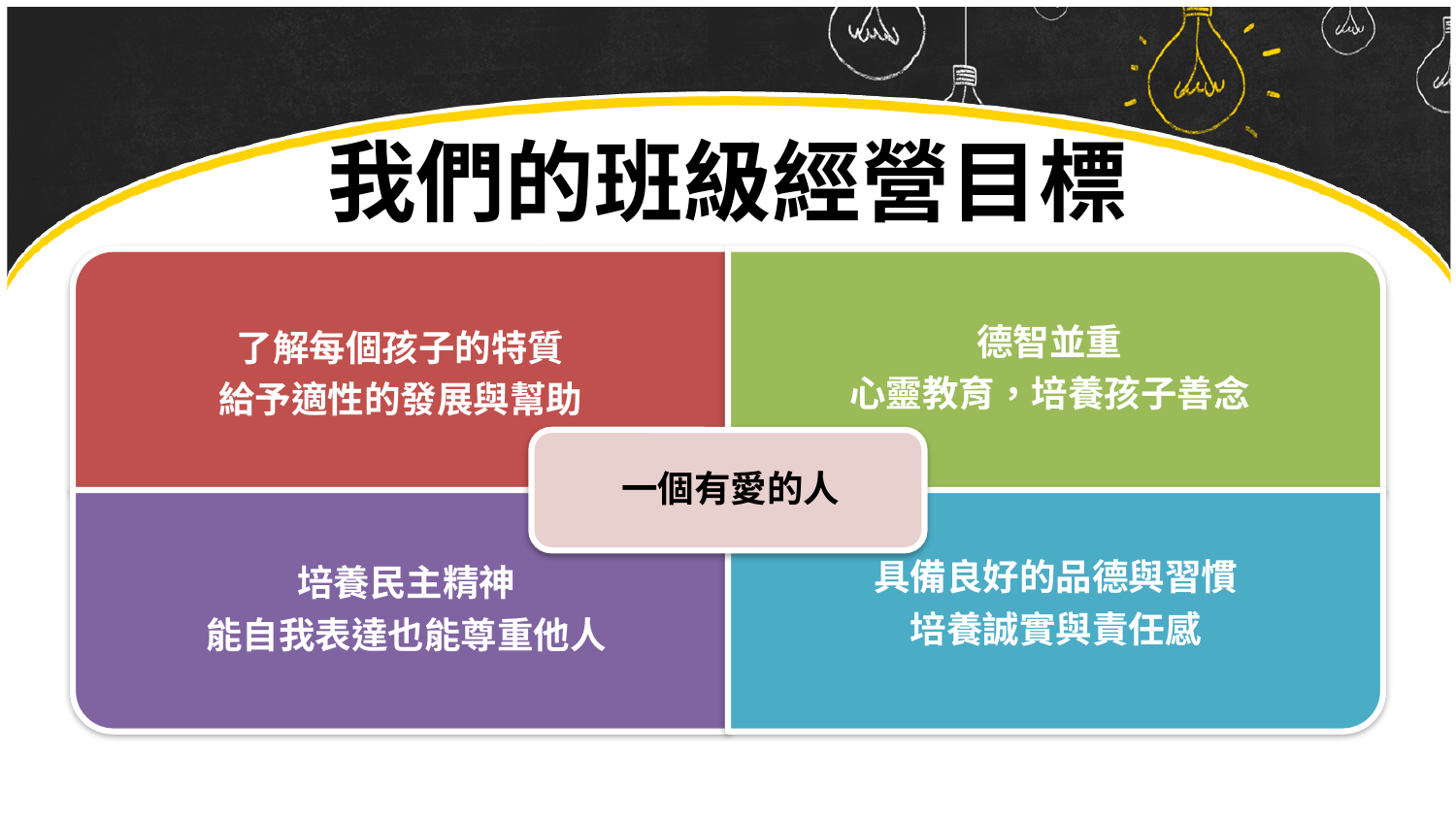

# 我們的班級經營目標
了解每個孩子的特質
給予適性的發展與幫助
德智並重
心靈教育，培養孩子善念
培養民主精神
能自我表達也能尊重他人
具備良好的品德與習慣
培養誠實與責任感
一個有愛的人